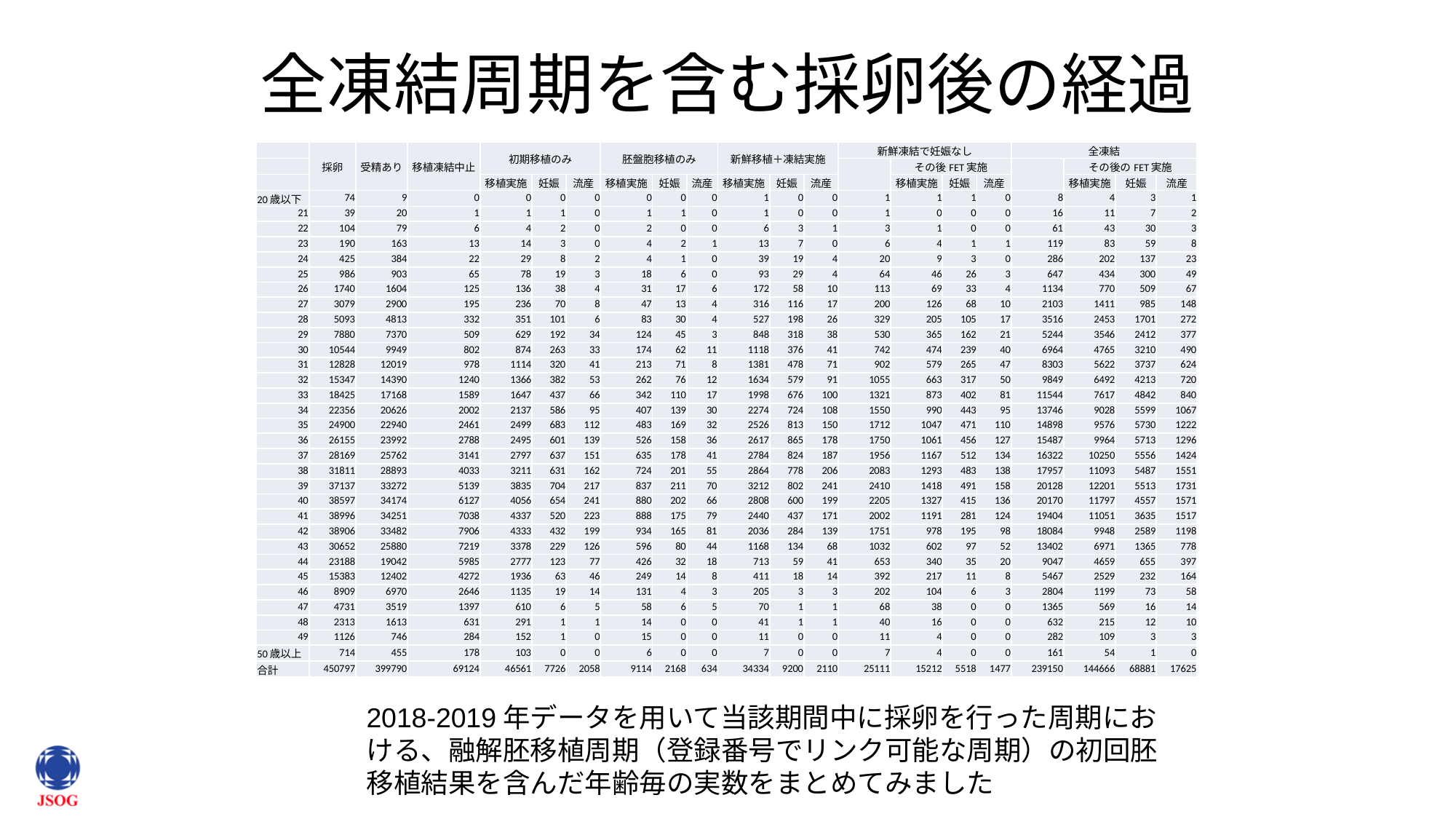

# 全凍結周期を含む採卵後の経過
|  | 採卵 | 受精あり | 移植凍結中止 | 初期移植のみ |  |  | 胚盤胞移植のみ |  |  | 新鮮移植＋凍結実施 |  |  | 新鮮凍結で妊娠なし |  |  |  | 全凍結 |  |  |  |
| --- | --- | --- | --- | --- | --- | --- | --- | --- | --- | --- | --- | --- | --- | --- | --- | --- | --- | --- | --- | --- |
|  |  |  |  |  |  |  |  |  |  |  |  |  |  | その後FET実施 |  |  |  | その後のFET実施 |  |  |
|  |  |  |  | 移植実施 | 妊娠 | 流産 | 移植実施 | 妊娠 | 流産 | 移植実施 | 妊娠 | 流産 |  | 移植実施 | 妊娠 | 流産 |  | 移植実施 | 妊娠 | 流産 |
| 20歳以下 | 74 | 9 | 0 | 0 | 0 | 0 | 0 | 0 | 0 | 1 | 0 | 0 | 1 | 1 | 1 | 0 | 8 | 4 | 3 | 1 |
| 21 | 39 | 20 | 1 | 1 | 1 | 0 | 1 | 1 | 0 | 1 | 0 | 0 | 1 | 0 | 0 | 0 | 16 | 11 | 7 | 2 |
| 22 | 104 | 79 | 6 | 4 | 2 | 0 | 2 | 0 | 0 | 6 | 3 | 1 | 3 | 1 | 0 | 0 | 61 | 43 | 30 | 3 |
| 23 | 190 | 163 | 13 | 14 | 3 | 0 | 4 | 2 | 1 | 13 | 7 | 0 | 6 | 4 | 1 | 1 | 119 | 83 | 59 | 8 |
| 24 | 425 | 384 | 22 | 29 | 8 | 2 | 4 | 1 | 0 | 39 | 19 | 4 | 20 | 9 | 3 | 0 | 286 | 202 | 137 | 23 |
| 25 | 986 | 903 | 65 | 78 | 19 | 3 | 18 | 6 | 0 | 93 | 29 | 4 | 64 | 46 | 26 | 3 | 647 | 434 | 300 | 49 |
| 26 | 1740 | 1604 | 125 | 136 | 38 | 4 | 31 | 17 | 6 | 172 | 58 | 10 | 113 | 69 | 33 | 4 | 1134 | 770 | 509 | 67 |
| 27 | 3079 | 2900 | 195 | 236 | 70 | 8 | 47 | 13 | 4 | 316 | 116 | 17 | 200 | 126 | 68 | 10 | 2103 | 1411 | 985 | 148 |
| 28 | 5093 | 4813 | 332 | 351 | 101 | 6 | 83 | 30 | 4 | 527 | 198 | 26 | 329 | 205 | 105 | 17 | 3516 | 2453 | 1701 | 272 |
| 29 | 7880 | 7370 | 509 | 629 | 192 | 34 | 124 | 45 | 3 | 848 | 318 | 38 | 530 | 365 | 162 | 21 | 5244 | 3546 | 2412 | 377 |
| 30 | 10544 | 9949 | 802 | 874 | 263 | 33 | 174 | 62 | 11 | 1118 | 376 | 41 | 742 | 474 | 239 | 40 | 6964 | 4765 | 3210 | 490 |
| 31 | 12828 | 12019 | 978 | 1114 | 320 | 41 | 213 | 71 | 8 | 1381 | 478 | 71 | 902 | 579 | 265 | 47 | 8303 | 5622 | 3737 | 624 |
| 32 | 15347 | 14390 | 1240 | 1366 | 382 | 53 | 262 | 76 | 12 | 1634 | 579 | 91 | 1055 | 663 | 317 | 50 | 9849 | 6492 | 4213 | 720 |
| 33 | 18425 | 17168 | 1589 | 1647 | 437 | 66 | 342 | 110 | 17 | 1998 | 676 | 100 | 1321 | 873 | 402 | 81 | 11544 | 7617 | 4842 | 840 |
| 34 | 22356 | 20626 | 2002 | 2137 | 586 | 95 | 407 | 139 | 30 | 2274 | 724 | 108 | 1550 | 990 | 443 | 95 | 13746 | 9028 | 5599 | 1067 |
| 35 | 24900 | 22940 | 2461 | 2499 | 683 | 112 | 483 | 169 | 32 | 2526 | 813 | 150 | 1712 | 1047 | 471 | 110 | 14898 | 9576 | 5730 | 1222 |
| 36 | 26155 | 23992 | 2788 | 2495 | 601 | 139 | 526 | 158 | 36 | 2617 | 865 | 178 | 1750 | 1061 | 456 | 127 | 15487 | 9964 | 5713 | 1296 |
| 37 | 28169 | 25762 | 3141 | 2797 | 637 | 151 | 635 | 178 | 41 | 2784 | 824 | 187 | 1956 | 1167 | 512 | 134 | 16322 | 10250 | 5556 | 1424 |
| 38 | 31811 | 28893 | 4033 | 3211 | 631 | 162 | 724 | 201 | 55 | 2864 | 778 | 206 | 2083 | 1293 | 483 | 138 | 17957 | 11093 | 5487 | 1551 |
| 39 | 37137 | 33272 | 5139 | 3835 | 704 | 217 | 837 | 211 | 70 | 3212 | 802 | 241 | 2410 | 1418 | 491 | 158 | 20128 | 12201 | 5513 | 1731 |
| 40 | 38597 | 34174 | 6127 | 4056 | 654 | 241 | 880 | 202 | 66 | 2808 | 600 | 199 | 2205 | 1327 | 415 | 136 | 20170 | 11797 | 4557 | 1571 |
| 41 | 38996 | 34251 | 7038 | 4337 | 520 | 223 | 888 | 175 | 79 | 2440 | 437 | 171 | 2002 | 1191 | 281 | 124 | 19404 | 11051 | 3635 | 1517 |
| 42 | 38906 | 33482 | 7906 | 4333 | 432 | 199 | 934 | 165 | 81 | 2036 | 284 | 139 | 1751 | 978 | 195 | 98 | 18084 | 9948 | 2589 | 1198 |
| 43 | 30652 | 25880 | 7219 | 3378 | 229 | 126 | 596 | 80 | 44 | 1168 | 134 | 68 | 1032 | 602 | 97 | 52 | 13402 | 6971 | 1365 | 778 |
| 44 | 23188 | 19042 | 5985 | 2777 | 123 | 77 | 426 | 32 | 18 | 713 | 59 | 41 | 653 | 340 | 35 | 20 | 9047 | 4659 | 655 | 397 |
| 45 | 15383 | 12402 | 4272 | 1936 | 63 | 46 | 249 | 14 | 8 | 411 | 18 | 14 | 392 | 217 | 11 | 8 | 5467 | 2529 | 232 | 164 |
| 46 | 8909 | 6970 | 2646 | 1135 | 19 | 14 | 131 | 4 | 3 | 205 | 3 | 3 | 202 | 104 | 6 | 3 | 2804 | 1199 | 73 | 58 |
| 47 | 4731 | 3519 | 1397 | 610 | 6 | 5 | 58 | 6 | 5 | 70 | 1 | 1 | 68 | 38 | 0 | 0 | 1365 | 569 | 16 | 14 |
| 48 | 2313 | 1613 | 631 | 291 | 1 | 1 | 14 | 0 | 0 | 41 | 1 | 1 | 40 | 16 | 0 | 0 | 632 | 215 | 12 | 10 |
| 49 | 1126 | 746 | 284 | 152 | 1 | 0 | 15 | 0 | 0 | 11 | 0 | 0 | 11 | 4 | 0 | 0 | 282 | 109 | 3 | 3 |
| 50歳以上 | 714 | 455 | 178 | 103 | 0 | 0 | 6 | 0 | 0 | 7 | 0 | 0 | 7 | 4 | 0 | 0 | 161 | 54 | 1 | 0 |
| 合計 | 450797 | 399790 | 69124 | 46561 | 7726 | 2058 | 9114 | 2168 | 634 | 34334 | 9200 | 2110 | 25111 | 15212 | 5518 | 1477 | 239150 | 144666 | 68881 | 17625 |
2018-2019年データを用いて当該期間中に採卵を行った周期における、融解胚移植周期（登録番号でリンク可能な周期）の初回胚移植結果を含んだ年齢毎の実数をまとめてみました